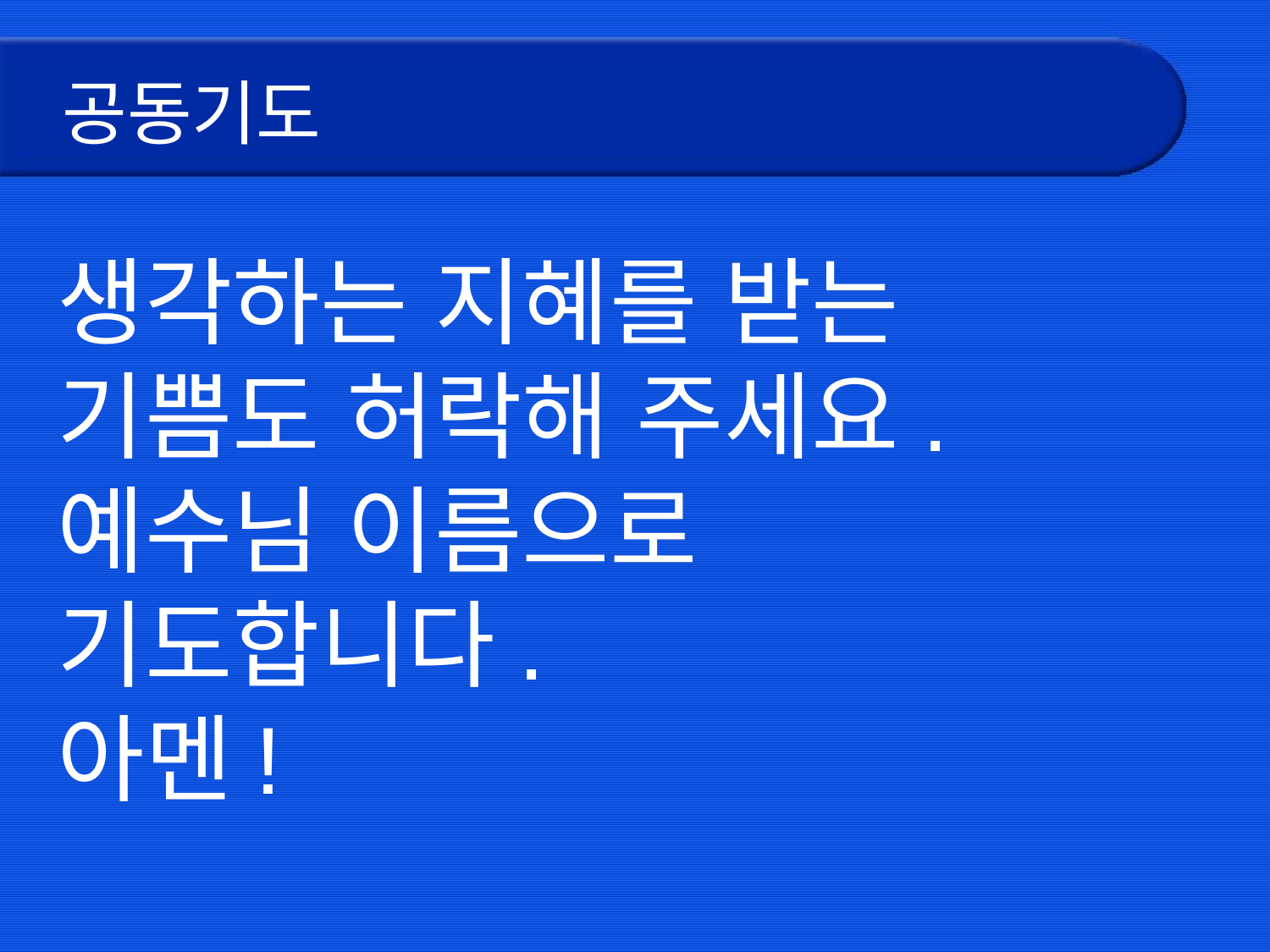

# 공동기도

생각하는 지혜를 받는
기쁨도 허락해 주세요.
예수님 이름으로
기도합니다.
아멘!